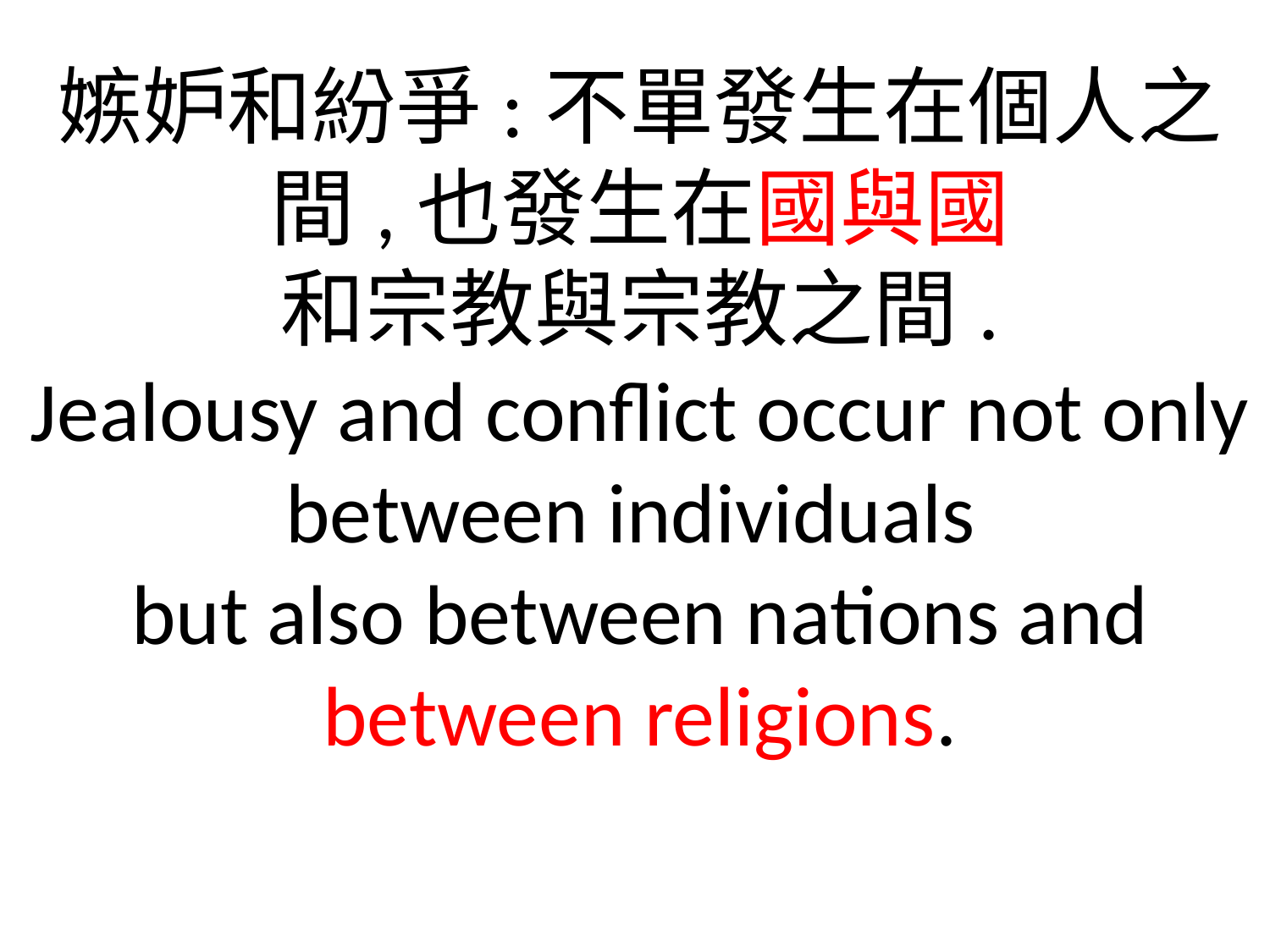

嫉妒和紛爭:不單發生在個人之間,也發生在國與國
和宗教與宗教之間.
Jealousy and conflict occur not only between individuals
but also between nations and between religions.